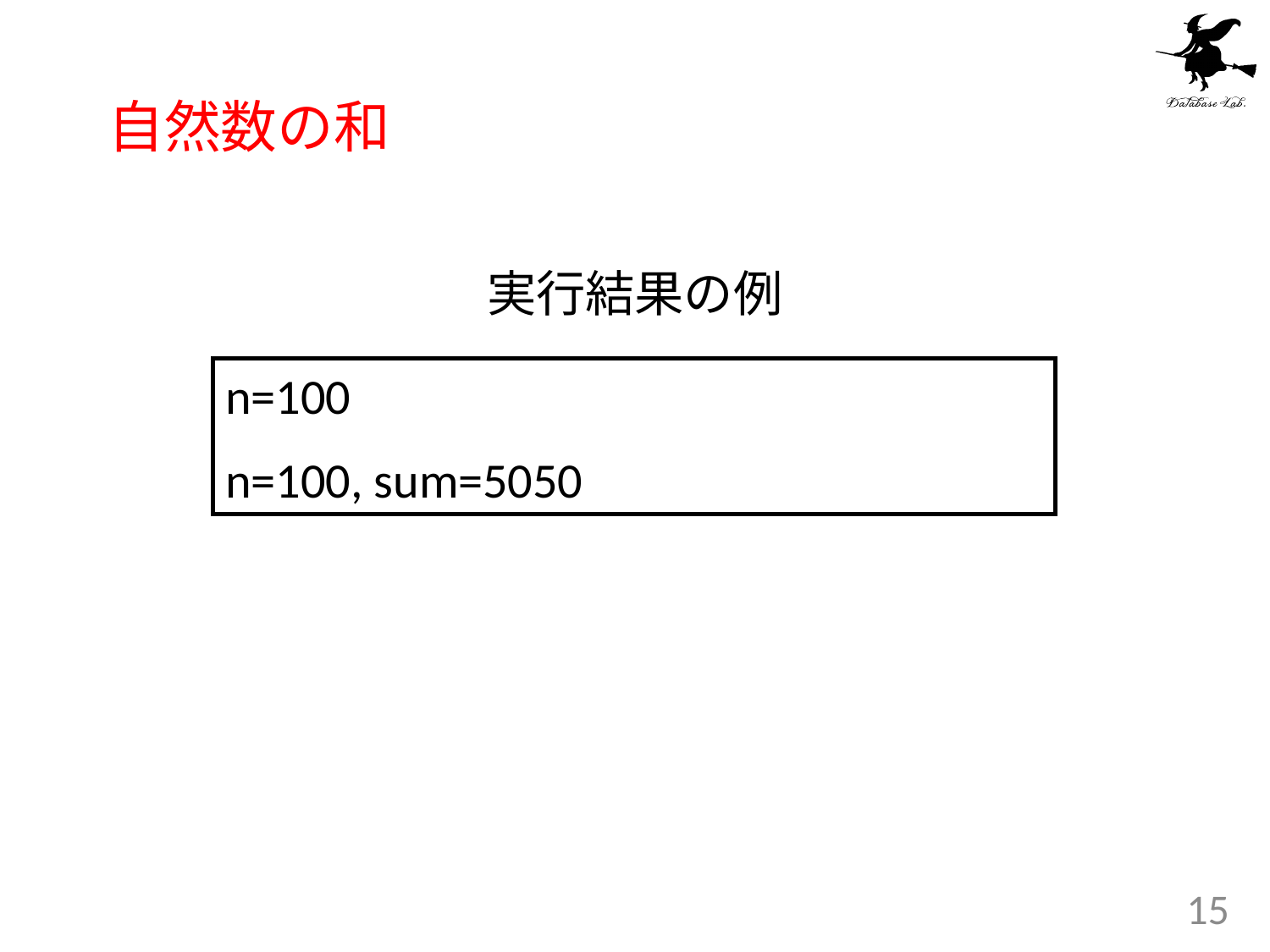

# 自然数の和
実行結果の例
n=100
n=100, sum=5050
15